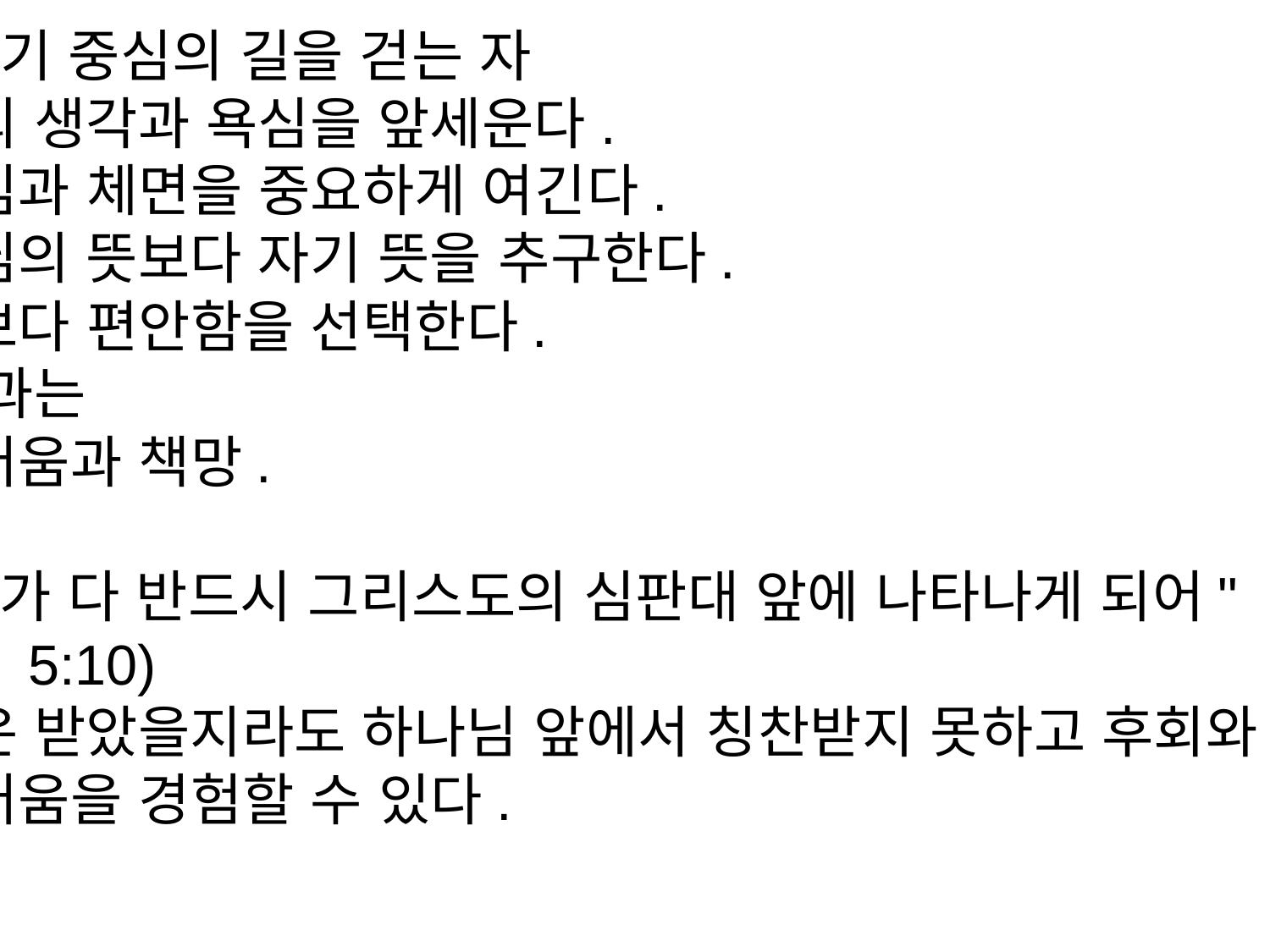

② 자기 중심의 길을 걷는 자
자신의 생각과 욕심을 앞세운다.
자존심과 체면을 중요하게 여긴다.
하나님의 뜻보다 자기 뜻을 추구한다.
순종보다 편안함을 선택한다.
그 결과는
부끄러움과 책망.

"우리가 다 반드시 그리스도의 심판대 앞에 나타나게 되어"
(고후 5:10)
구원은 받았을지라도 하나님 앞에서 칭찬받지 못하고 후회와 부끄러움을 경험할 수 있다.
end